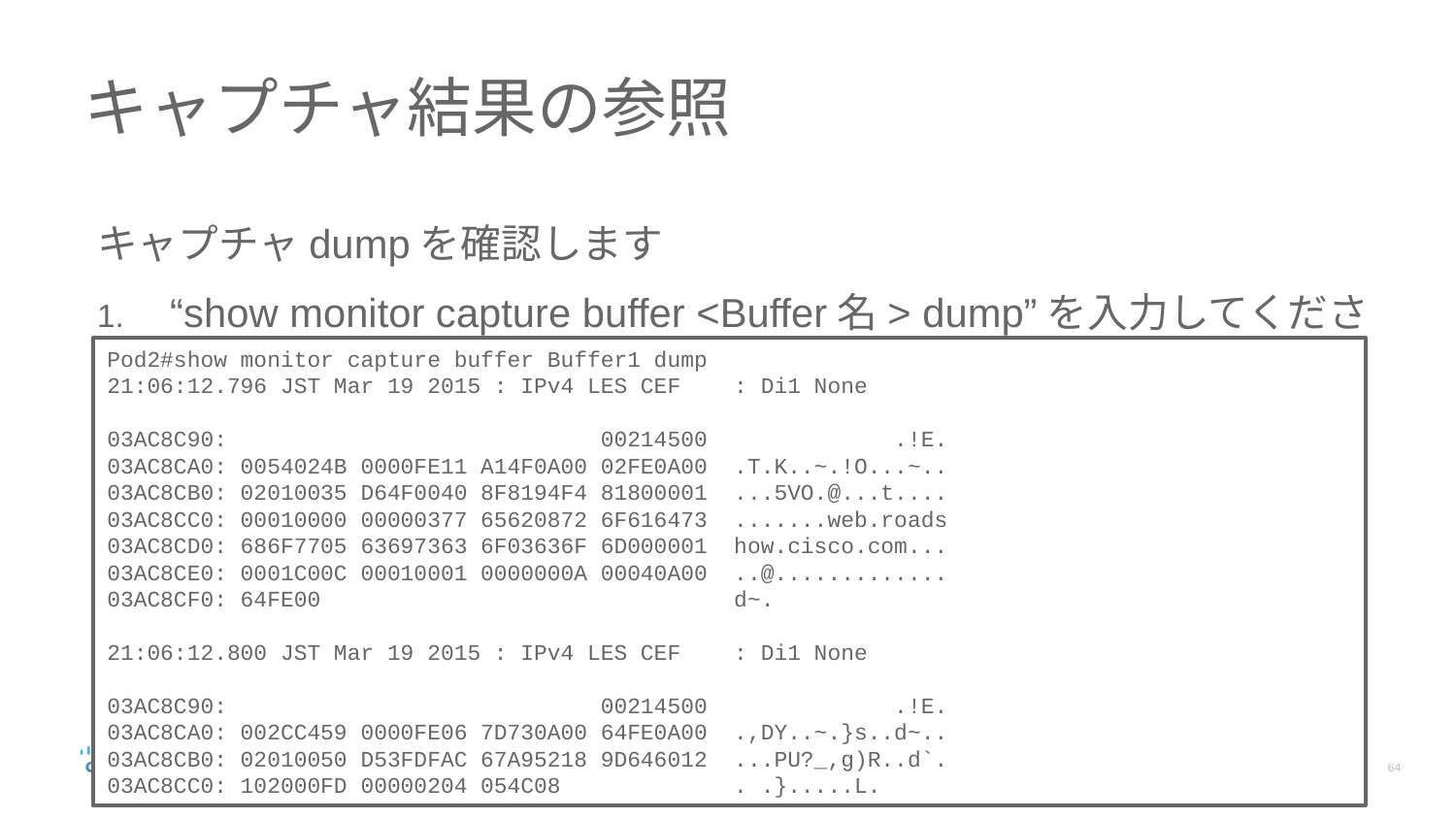

# キャプチャ結果の参照
キャプチャdumpを確認します
“show monitor capture buffer <Buffer名> dump”を入力してください
Pod2#show monitor capture buffer Buffer1 dump
21:06:12.796 JST Mar 19 2015 : IPv4 LES CEF    : Di1 None

03AC8C90:                            00214500              .!E.
03AC8CA0: 0054024B 0000FE11 A14F0A00 02FE0A00  .T.K..~.!O...~..
03AC8CB0: 02010035 D64F0040 8F8194F4 81800001  ...5VO.@...t....
03AC8CC0: 00010000 00000377 65620872 6F616473  .......web.roads
03AC8CD0: 686F7705 63697363 6F03636F 6D000001  how.cisco.com...
03AC8CE0: 0001C00C 00010001 0000000A 00040A00  ..@.............
03AC8CF0: 64FE00                               d~.

21:06:12.800 JST Mar 19 2015 : IPv4 LES CEF    : Di1 None

03AC8C90:                            00214500              .!E.
03AC8CA0: 002CC459 0000FE06 7D730A00 64FE0A00  .,DY..~.}s..d~..
03AC8CB0: 02010050 D53FDFAC 67A95218 9D646012  ...PU?_,g)R..d`.
03AC8CC0: 102000FD 00000204 054C08             . .}.....L.